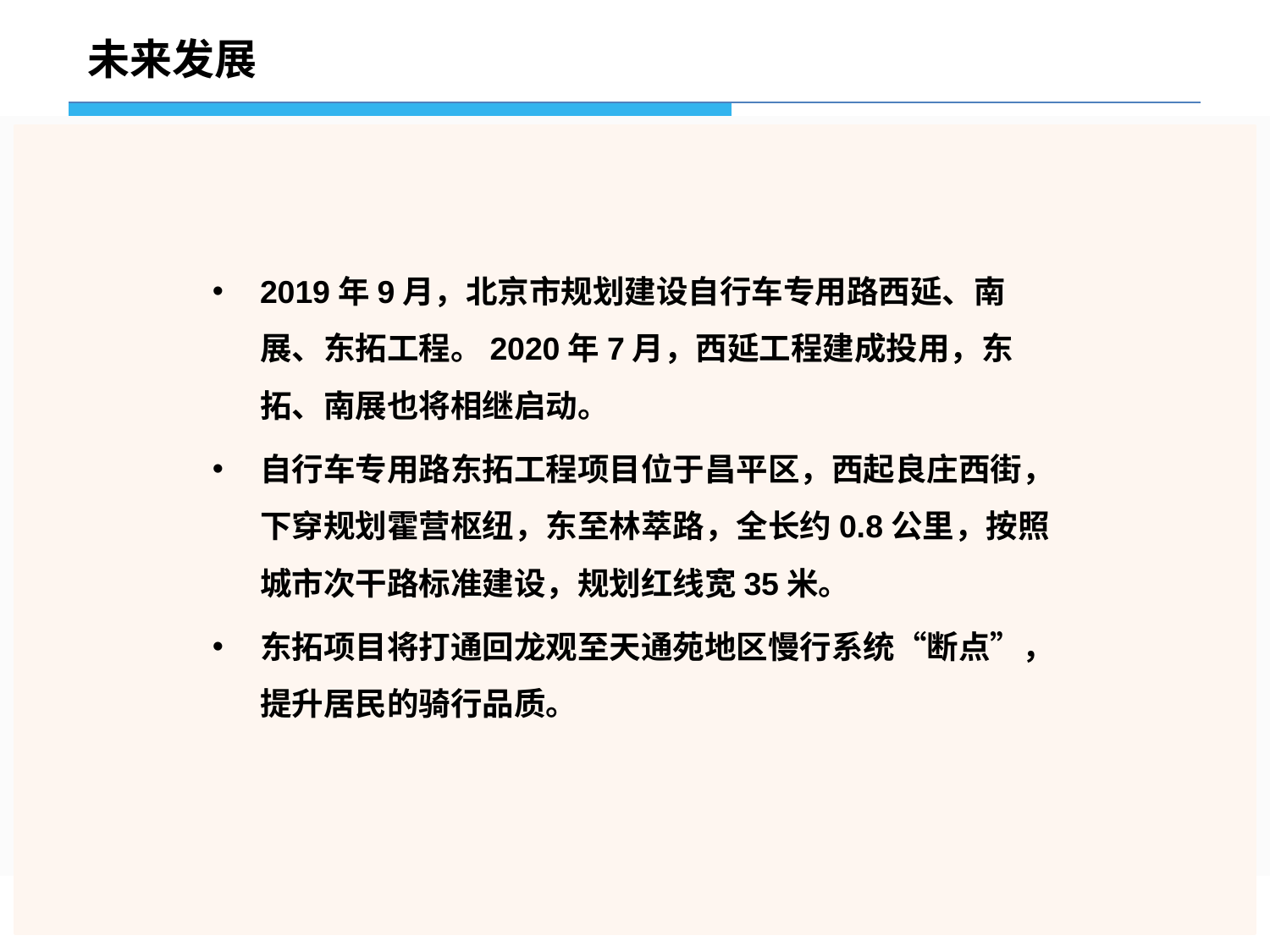

未来发展
2019年9月，北京市规划建设自行车专用路西延、南展、东拓工程。2020年7月，西延工程建成投用，东拓、南展也将相继启动。
自行车专用路东拓工程项目位于昌平区，西起良庄西街，下穿规划霍营枢纽，东至林萃路，全长约0.8公里，按照城市次干路标准建设，规划红线宽35米。
东拓项目将打通回龙观至天通苑地区慢行系统“断点”，提升居民的骑行品质。